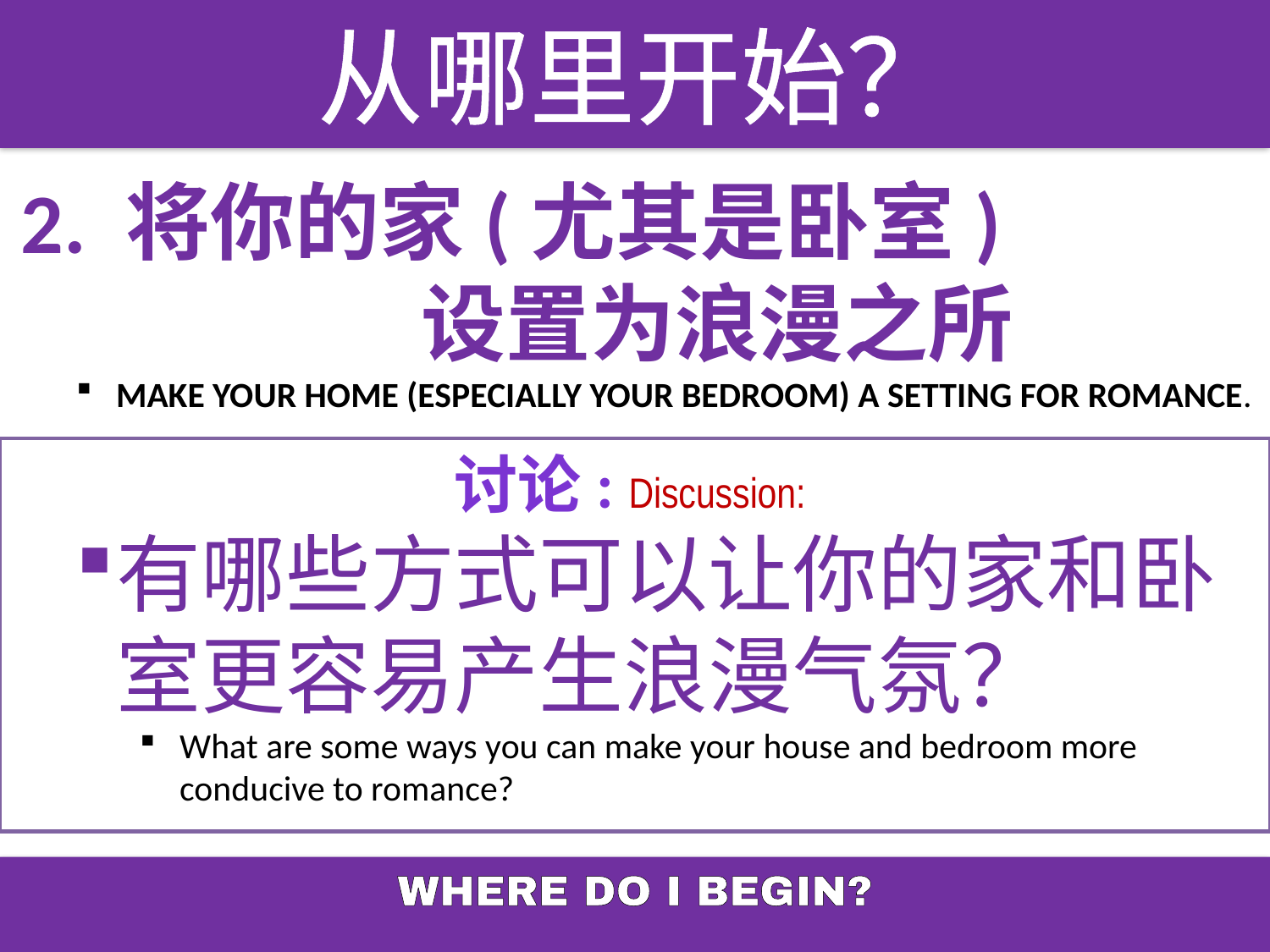

从哪里开始？
2. 将你的家(尤其是卧室)                 设置为浪漫之所
MAKE YOUR HOME (ESPECIALLY YOUR BEDROOM) A SETTING FOR ROMANCE.
讨论: Discussion:
有哪些方式可以让你的家和卧室更容易产生浪漫气氛？
What are some ways you can make your house and bedroom more conducive to romance?

WHERE DO I BEGIN?